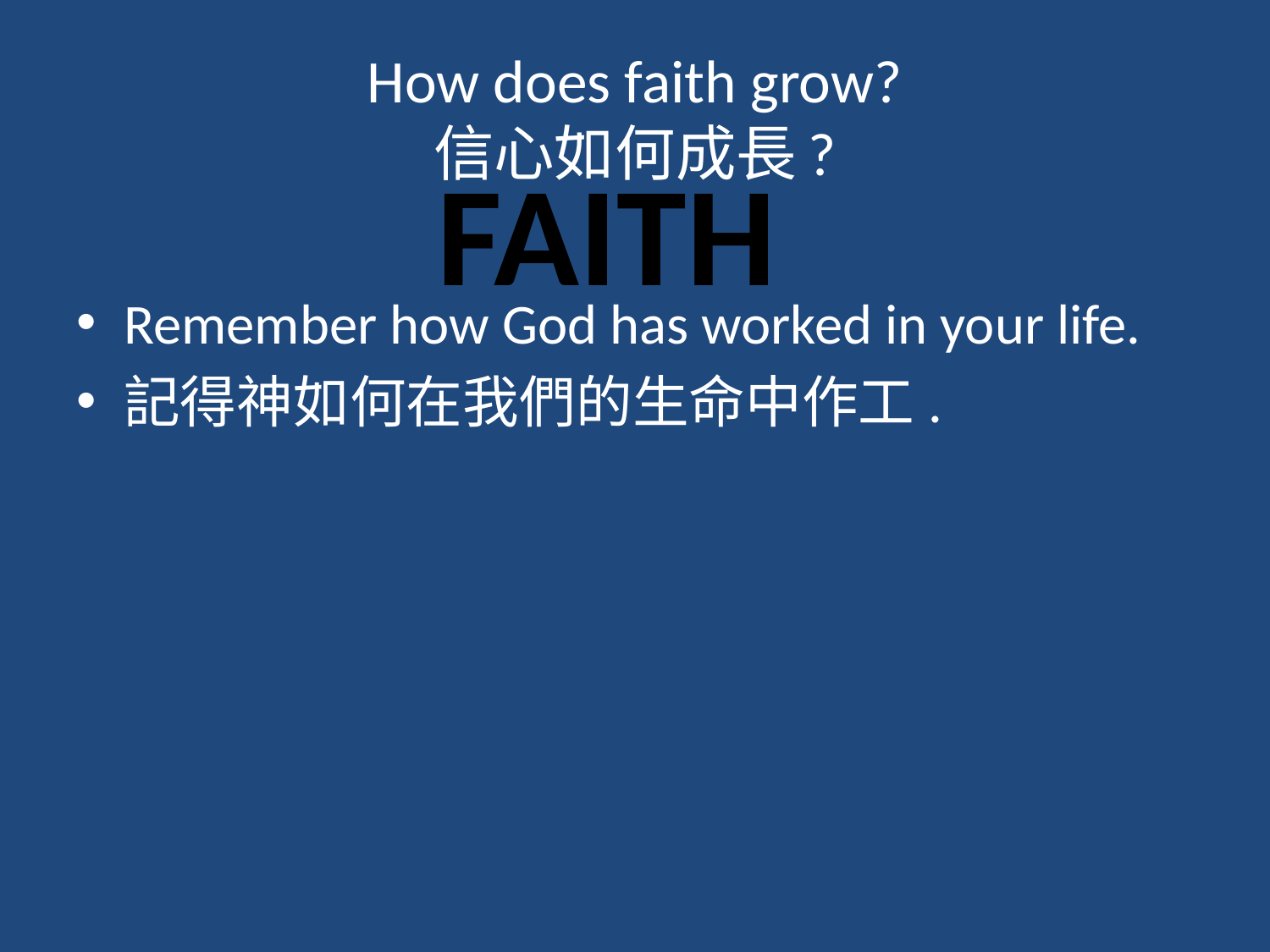

# How does faith grow? 信心如何成長?
FAITH
Remember how God has worked in your life.
記得神如何在我們的生命中作工.